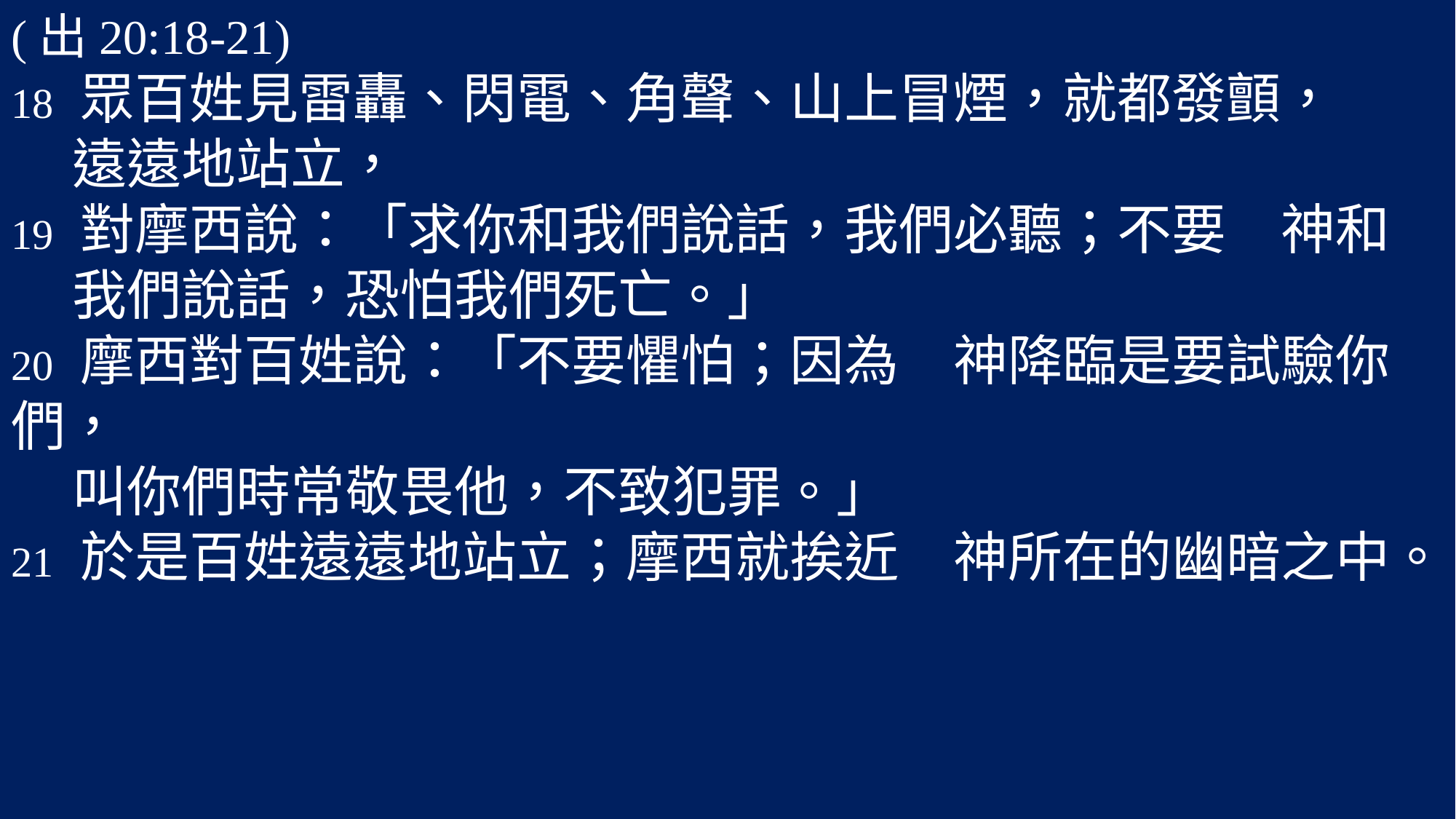

(出20:18-21)
18 眾百姓見雷轟、閃電、角聲、山上冒煙，就都發顫，
    遠遠地站立，
19 對摩西說：「求你和我們說話，我們必聽；不要　神和
    我們說話，恐怕我們死亡。」
20 摩西對百姓說：「不要懼怕；因為　神降臨是要試驗你們，
    叫你們時常敬畏他，不致犯罪。」
21 於是百姓遠遠地站立；摩西就挨近　神所在的幽暗之中。